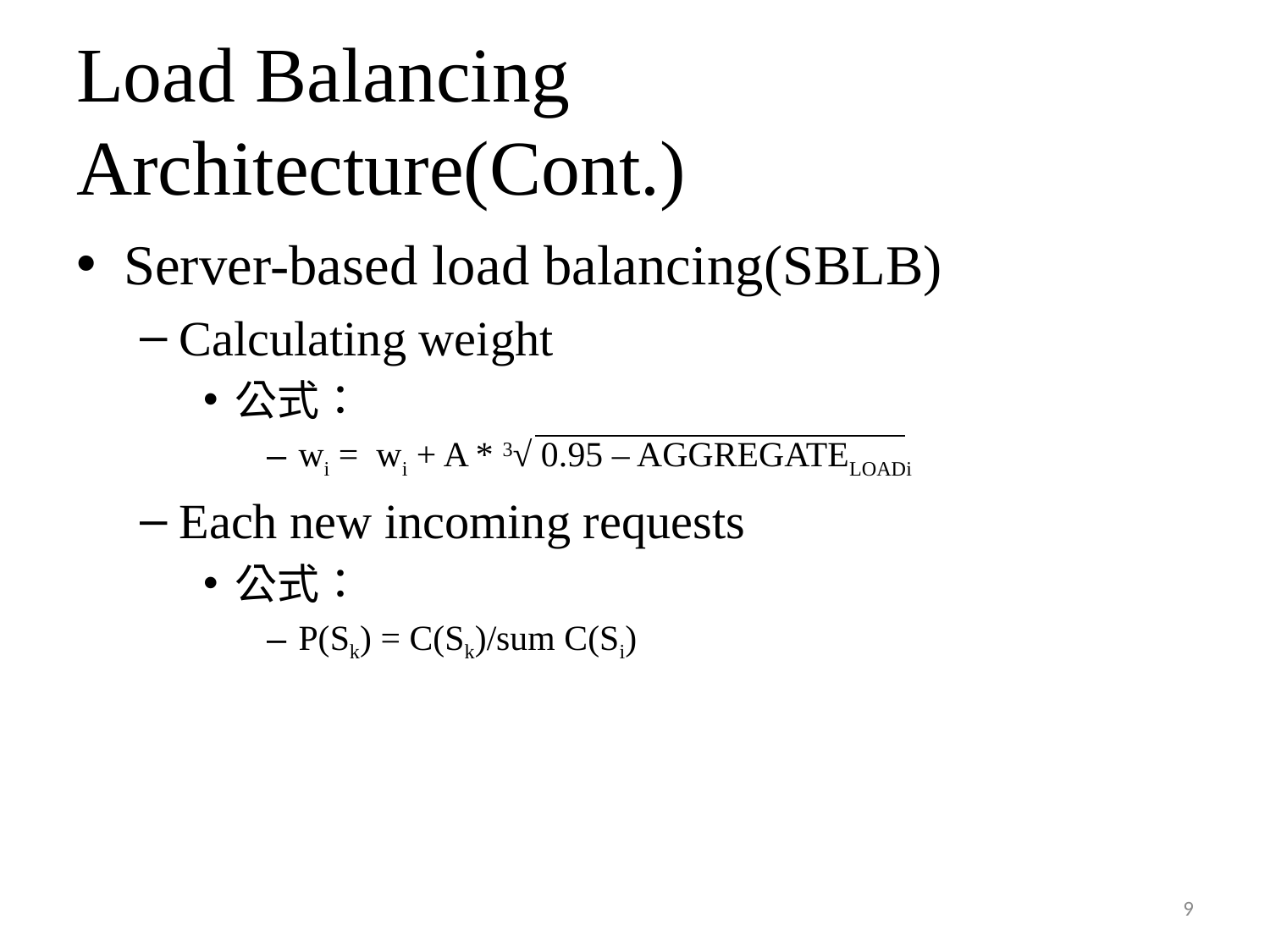

# Load Balancing Architecture(Cont.)
Server-based load balancing(SBLB)
Calculating weight
公式：
wi =  wi + A * 3√ 0.95 – AGGREGATELOADi
Each new incoming requests
公式：
P(Sk) = C(Sk)/sum C(Si)
9